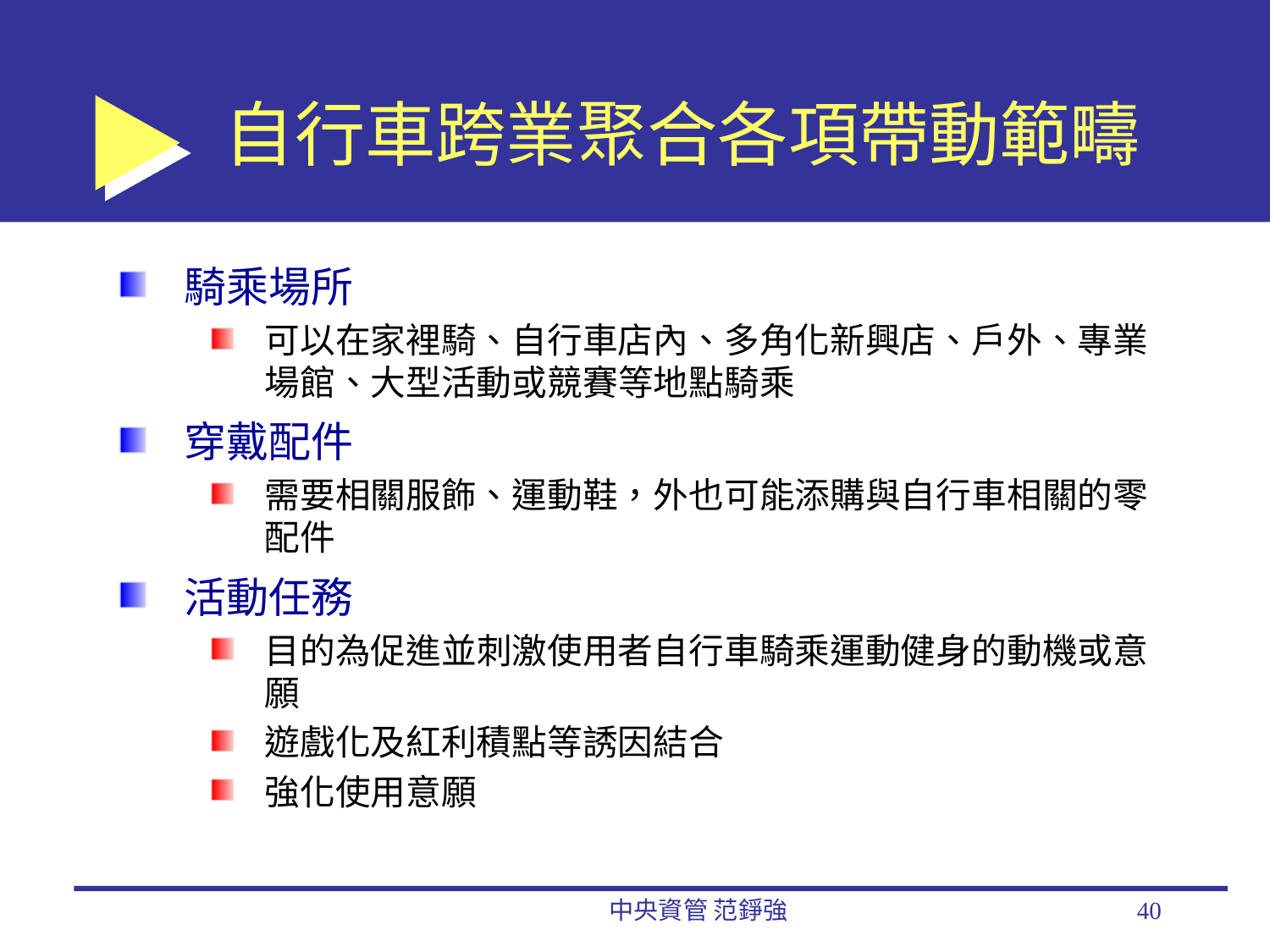

# 自行車跨業聚合各項帶動範疇
騎乘場所
可以在家裡騎、自行車店內、多角化新興店、戶外、專業場館、大型活動或競賽等地點騎乘
穿戴配件
需要相關服飾、運動鞋，外也可能添購與自行車相關的零配件
活動任務
目的為促進並刺激使用者自行車騎乘運動健身的動機或意願
遊戲化及紅利積點等誘因結合
強化使用意願

中央資管 范錚強
40